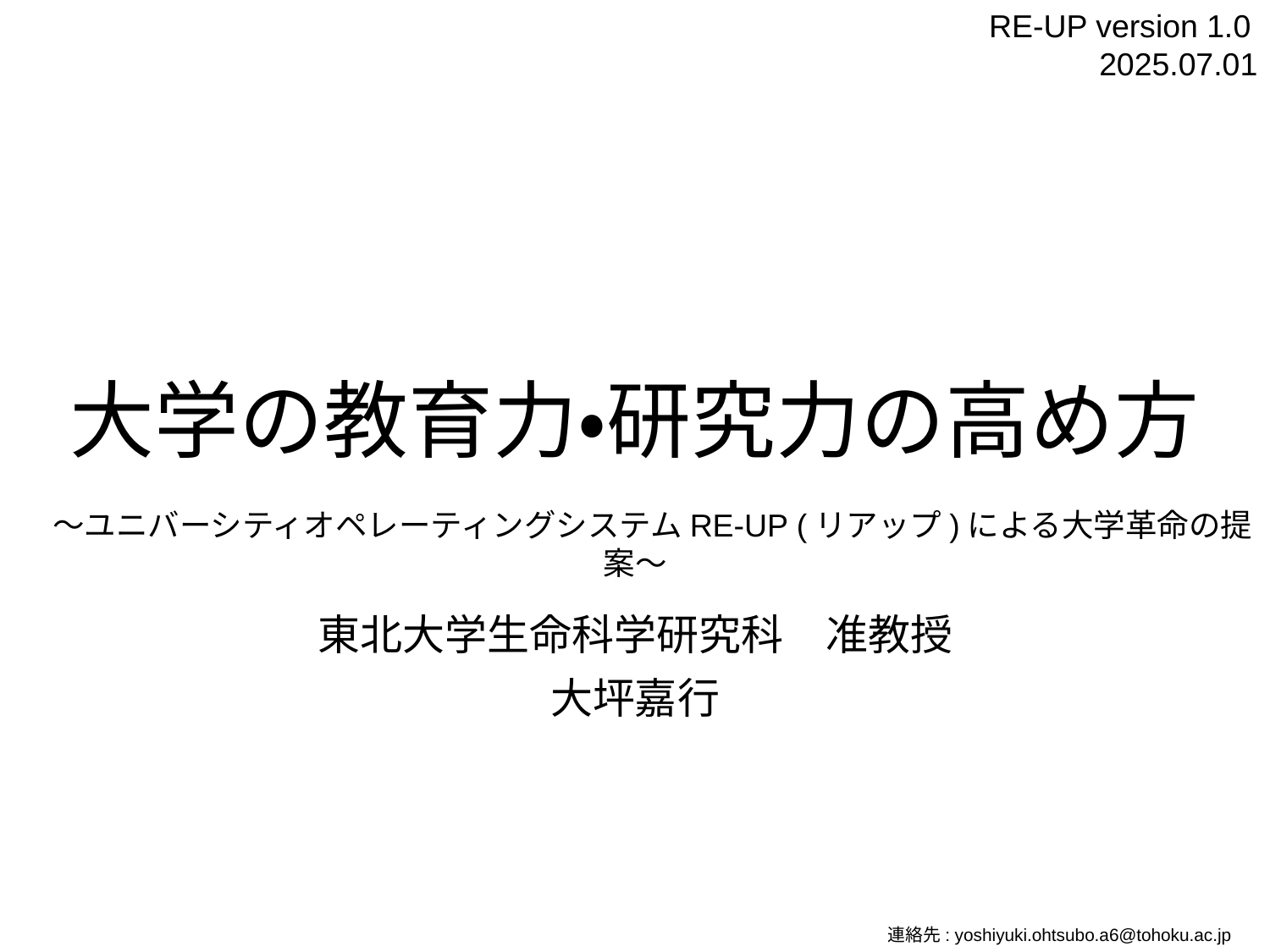

RE-UP version 1.0
2025.07.01
# 大学の教育力・研究力の高め方
〜ユニバーシティオペレーティングシステムRE-UP (リアップ)による大学革命の提案〜
東北大学生命科学研究科　准教授
大坪嘉行
連絡先: yoshiyuki.ohtsubo.a6@tohoku.ac.jp